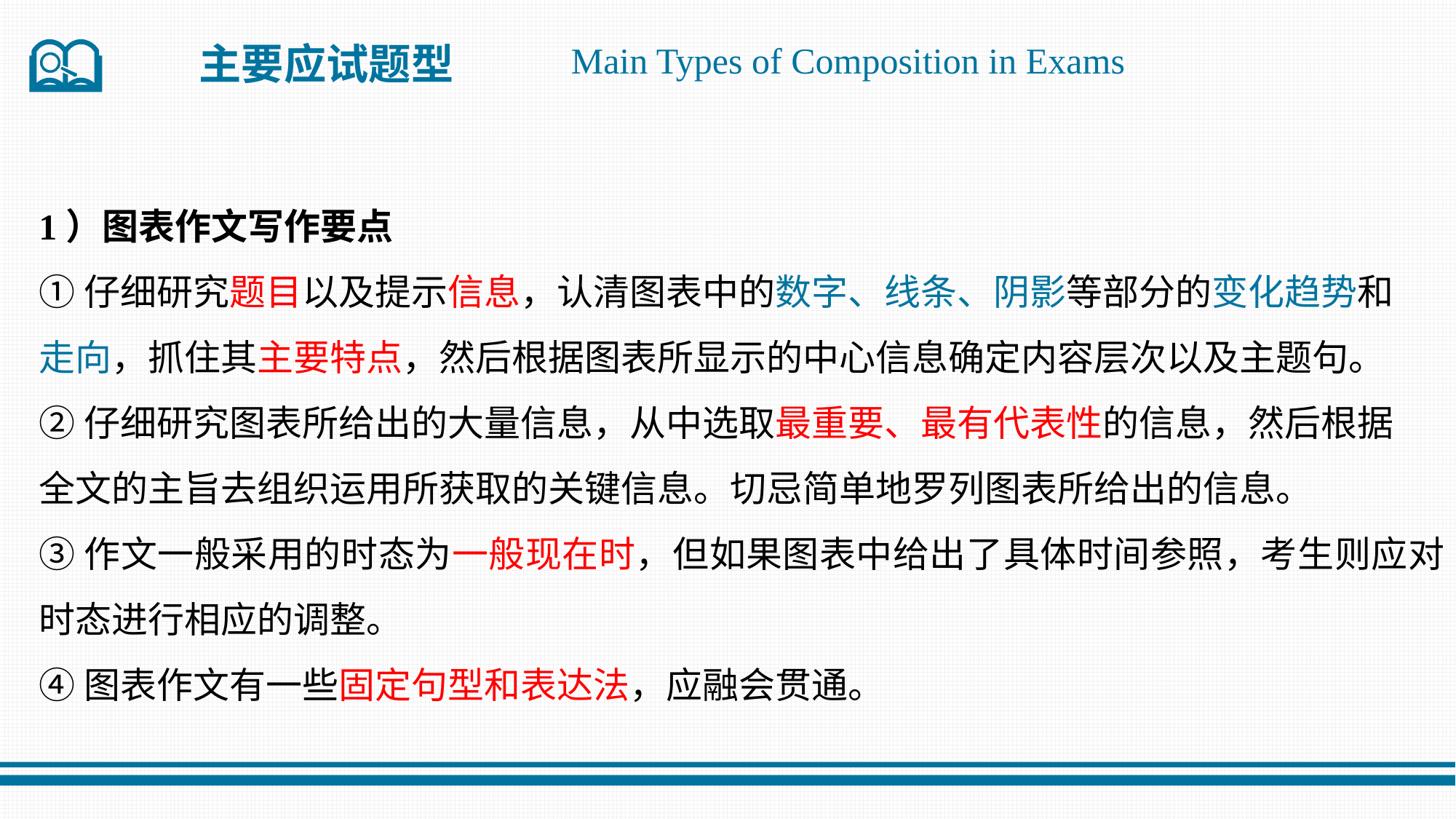

主要应试题型
Main Types of Composition in Exams
1）图表作文写作要点
①仔细研究题目以及提示信息，认清图表中的数字、线条、阴影等部分的变化趋势和
走向，抓住其主要特点，然后根据图表所显示的中心信息确定内容层次以及主题句。
②仔细研究图表所给出的大量信息，从中选取最重要、最有代表性的信息，然后根据
全文的主旨去组织运用所获取的关键信息。切忌简单地罗列图表所给出的信息。
③作文一般采用的时态为一般现在时，但如果图表中给出了具体时间参照，考生则应对时态进行相应的调整。
④图表作文有一些固定句型和表达法，应融会贯通。